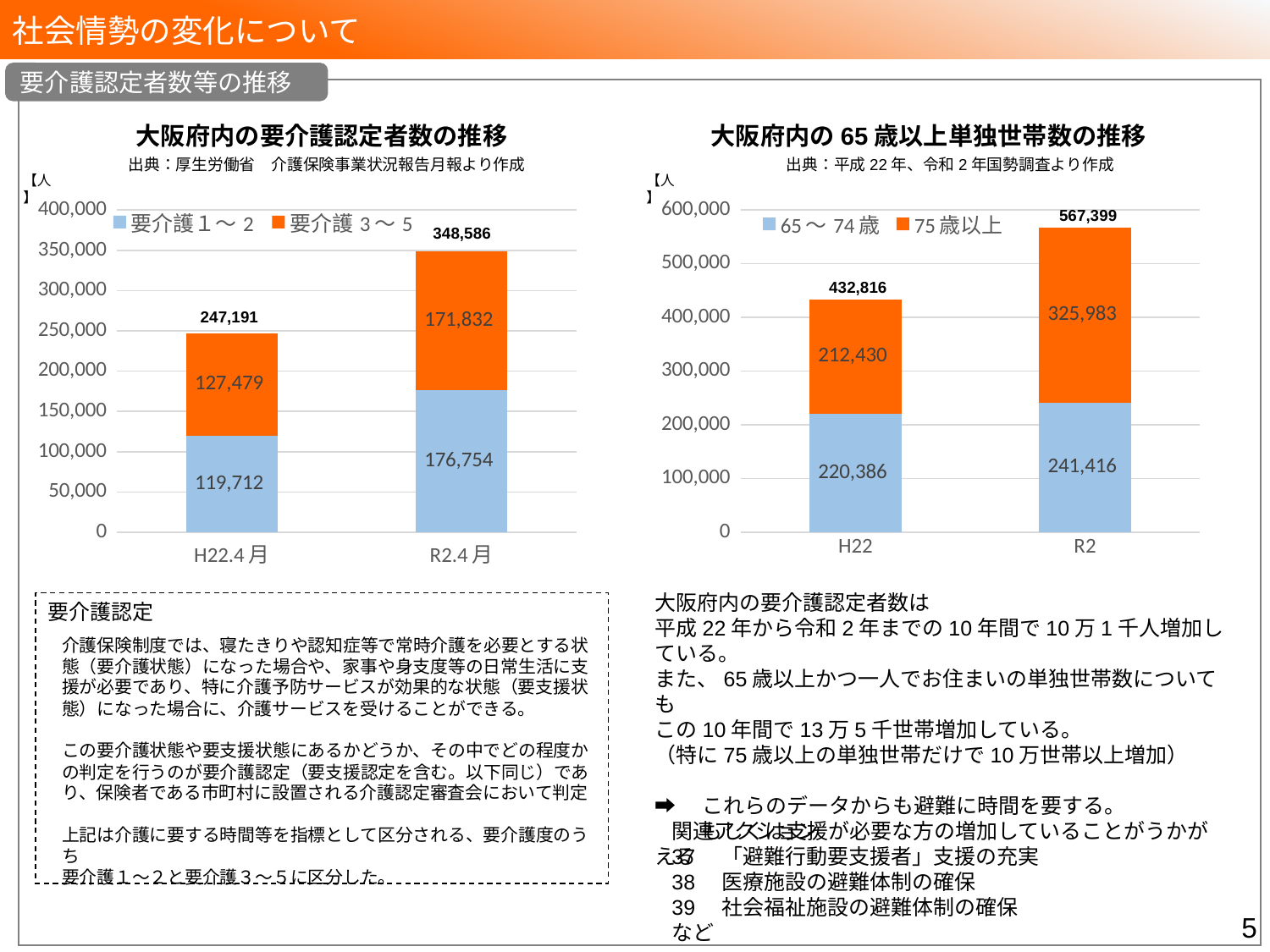

社会情勢の変化について
要介護認定者数等の推移

大阪府内の要介護認定者数の推移
大阪府内の65歳以上単独世帯数の推移
出典：厚生労働省　介護保険事業状況報告月報より作成
出典：平成22年、令和2年国勢調査より作成
【人】
【人】

### Chart

| Category | 要介護１～2 | 要介護3～5 |
|---|---|---|
| H22.4月 | 119712.0 | 127479.0 |
| R2.4月 | 176754.0 | 171832.0 |

### Chart

| Category | 65～74歳 | 75歳以上 |
|---|---|---|
| H22 | 220386.0 | 212430.0 |
| R2 | 241416.0 | 325983.0 |
567,399
348,586
432,816
247,191
大阪府内の要介護認定者数は
平成22年から令和2年までの10年間で10万1千人増加している。
また、65歳以上かつ一人でお住まいの単独世帯数についても
この10年間で13万5千世帯増加している。
（特に75歳以上の単独世帯だけで10万世帯以上増加）

➡　これらのデータからも避難に時間を要する。
　　 もしくは支援が必要な方の増加していることがうかがえる
要介護認定

介護保険制度では、寝たきりや認知症等で常時介護を必要とする状態（要介護状態）になった場合や、家事や身支度等の日常生活に支援が必要であり、特に介護予防サービスが効果的な状態（要支援状態）になった場合に、介護サービスを受けることができる。

この要介護状態や要支援状態にあるかどうか、その中でどの程度かの判定を行うのが要介護認定（要支援認定を含む。以下同じ）であり、保険者である市町村に設置される介護認定審査会において判定

上記は介護に要する時間等を指標として区分される、要介護度のうち
要介護１～２と要介護３～５に区分した。
関連アクション
37　「避難行動要支援者」支援の充実
38　医療施設の避難体制の確保
39　社会福祉施設の避難体制の確保
など

5